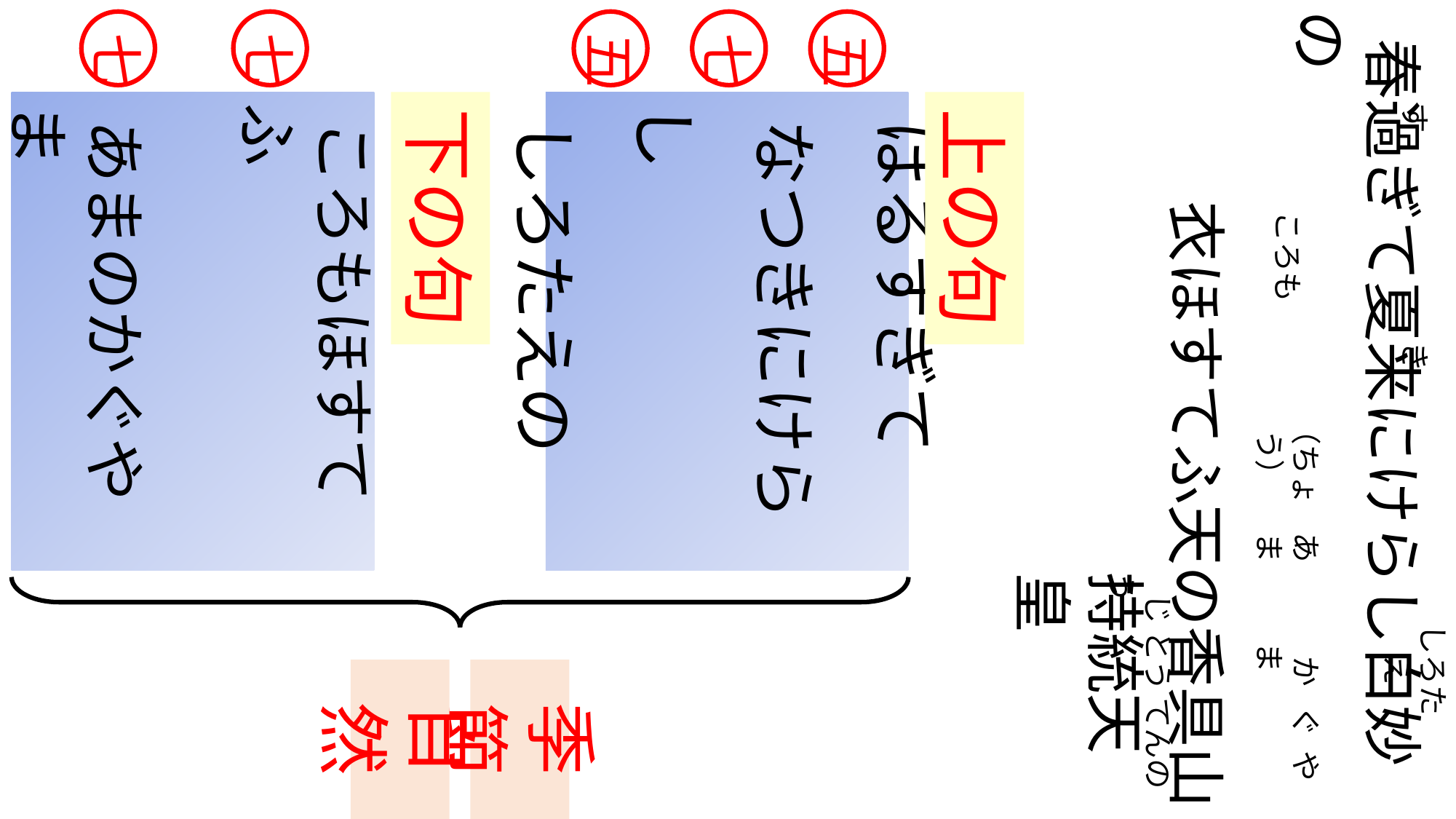

春過ぎて夏来にけらし白妙の

衣ほすてふ天の香具山
す
ころも
き
しろたえ
 か   ぐ  やま
  じ とう てんのう

持統天皇
（ちょう）
あま
七
七
五
五
七
 はるすぎて
 なつきにけらし
 しろたえの
上の句
下の句
 ころもほすてふ

 あまのかぐやま

自然
季節